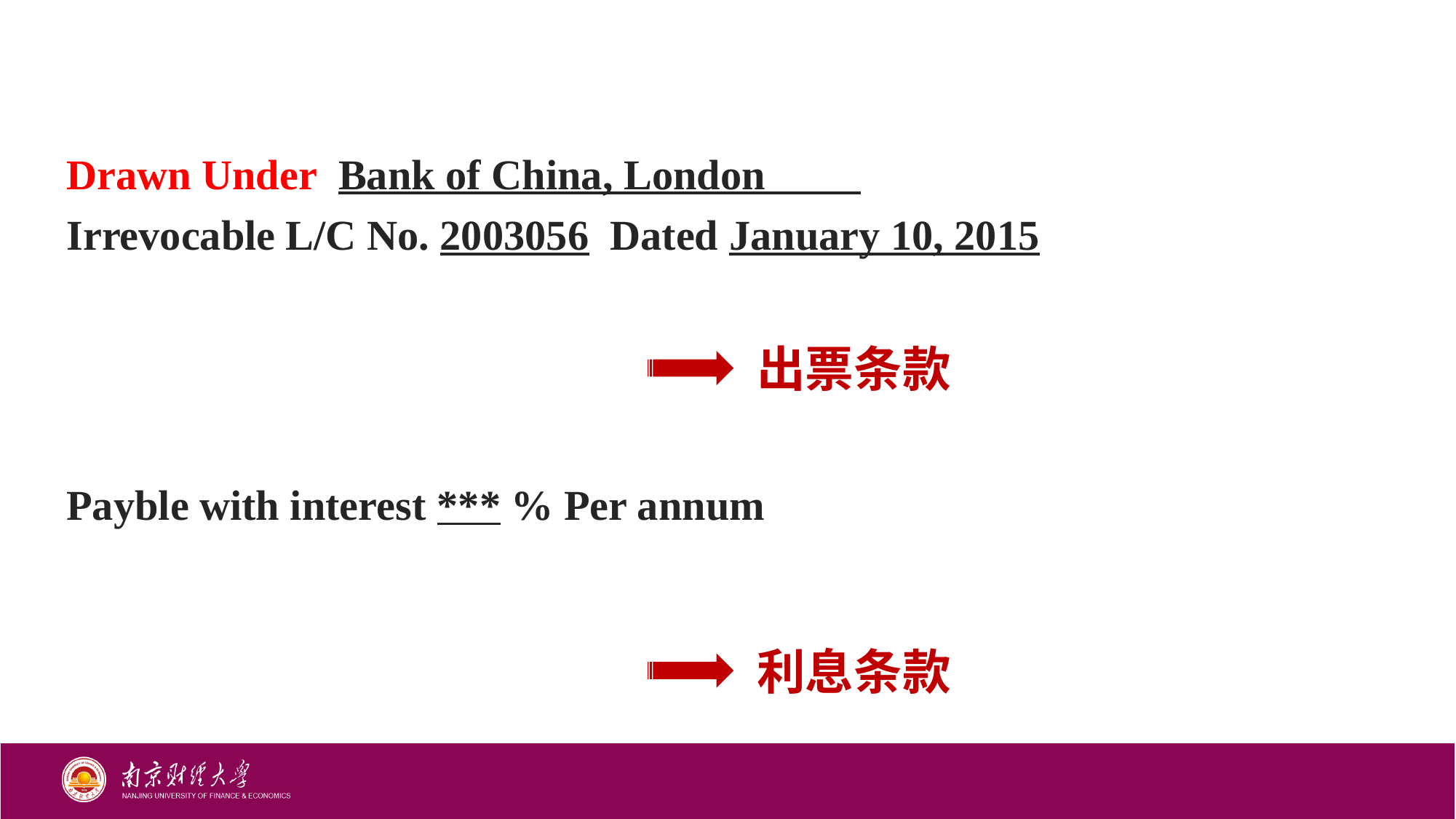

Drawn Under  Bank of China, London
Irrevocable L/C No. 2003056  Dated January 10, 2015
出票条款

Payble with interest *** % Per annum
利息条款